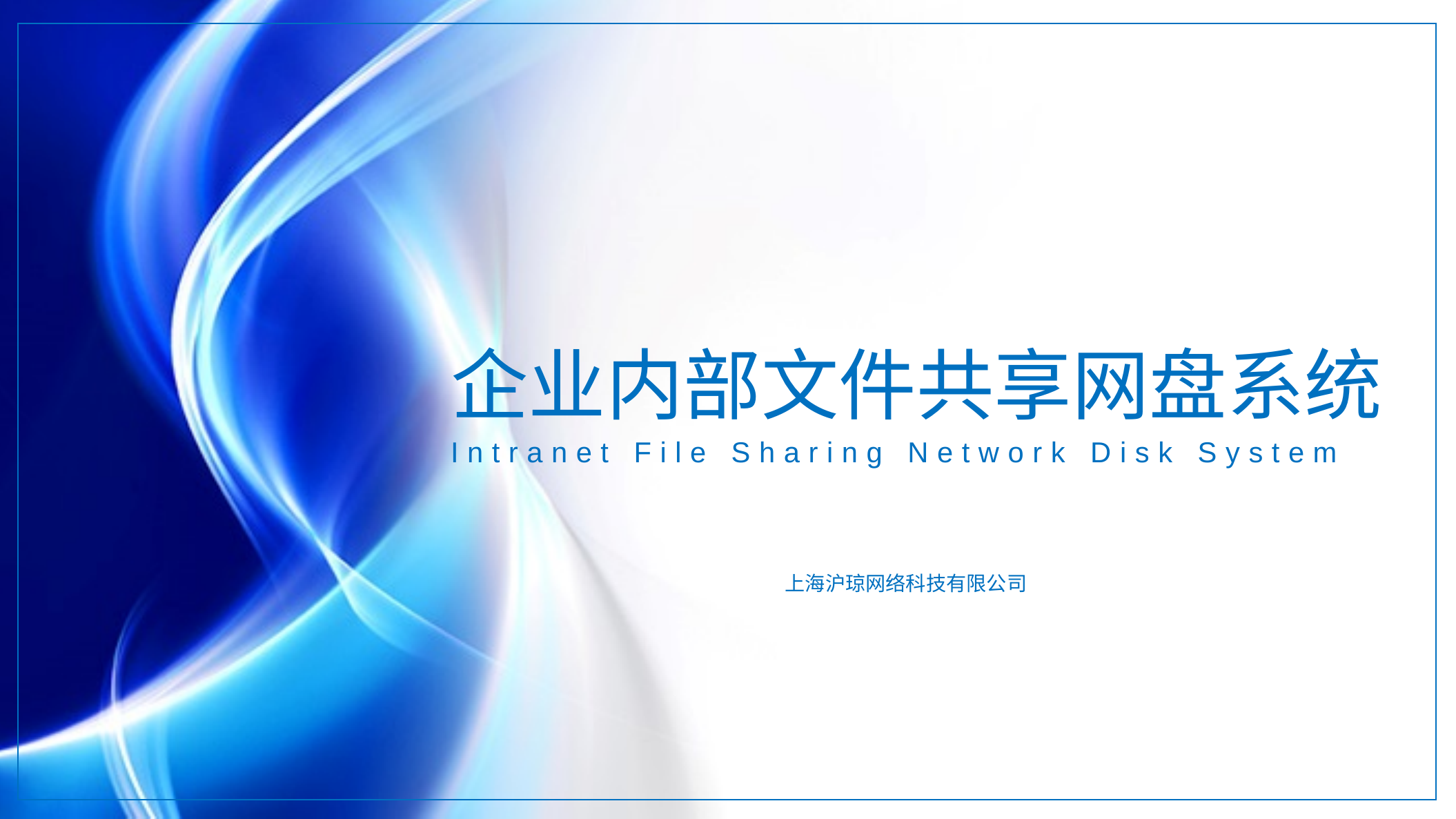

企业内部文件共享网盘系统
Intranet File Sharing Network Disk System
上海沪琼网络科技有限公司